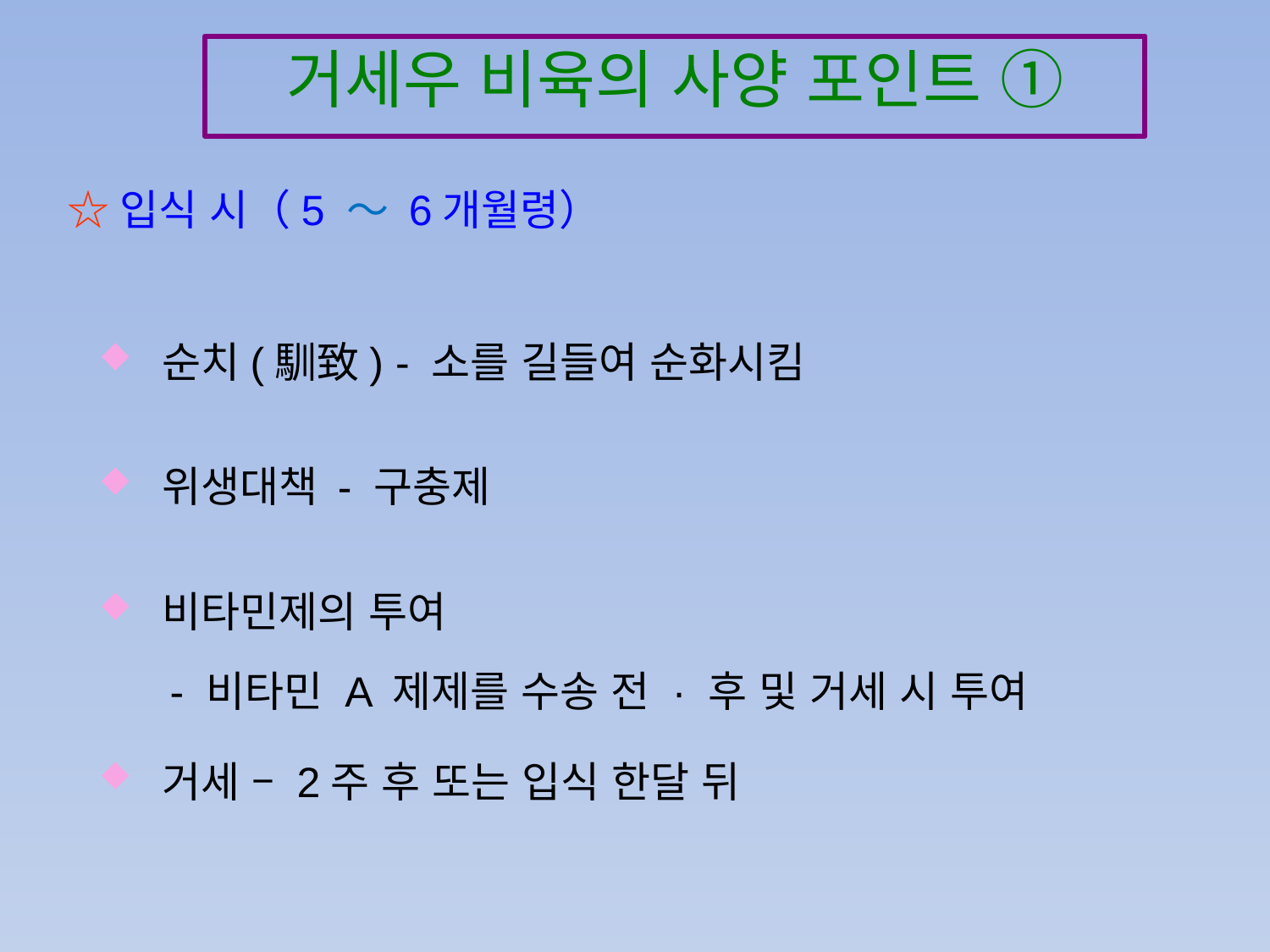

거세우 비육의 사양 포인트 ①
☆입식 시（5 ～ 6개월령）
순치(馴致) - 소를 길들여 순화시킴

위생대책 - 구충제

비타민제의 투여

      - 비타민 A 제제를 수송 전 · 후 및 거세 시 투여

거세 – 2주 후 또는 입식 한달 뒤